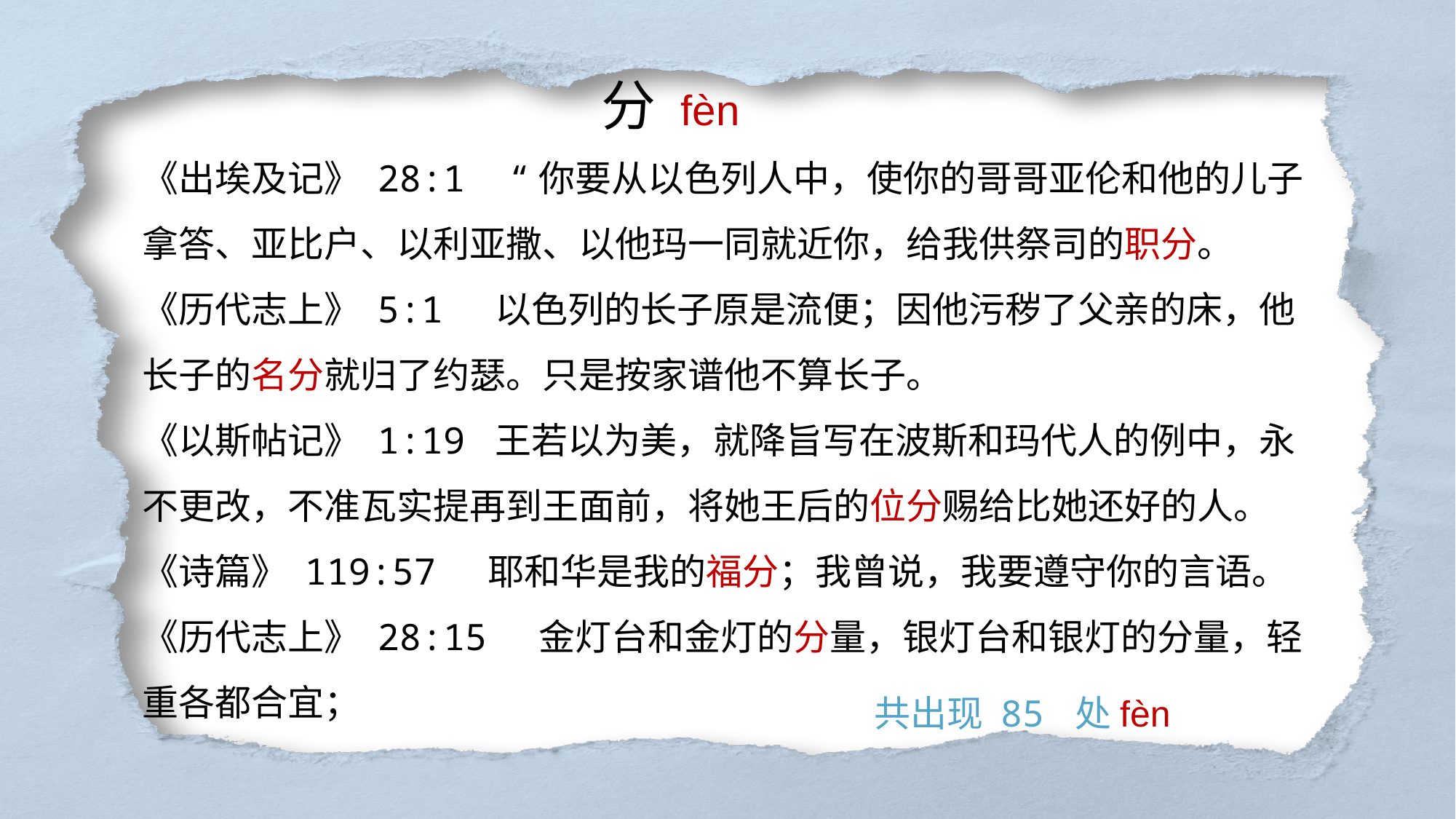

分 fèn
《出埃及记》 28:1  “你要从以色列人中，使你的哥哥亚伦和他的儿子拿答、亚比户、以利亚撒、以他玛一同就近你，给我供祭司的职分。
《历代志上》 5:1  以色列的长子原是流便；因他污秽了父亲的床，他长子的名分就归了约瑟。只是按家谱他不算长子。
《以斯帖记》 1:19 王若以为美，就降旨写在波斯和玛代人的例中，永不更改，不准瓦实提再到王面前，将她王后的位分赐给比她还好的人。
《诗篇》 119:57  耶和华是我的福分；我曾说，我要遵守你的言语。
《历代志上》 28:15  金灯台和金灯的分量，银灯台和银灯的分量，轻重各都合宜；

共出现 85 处fèn